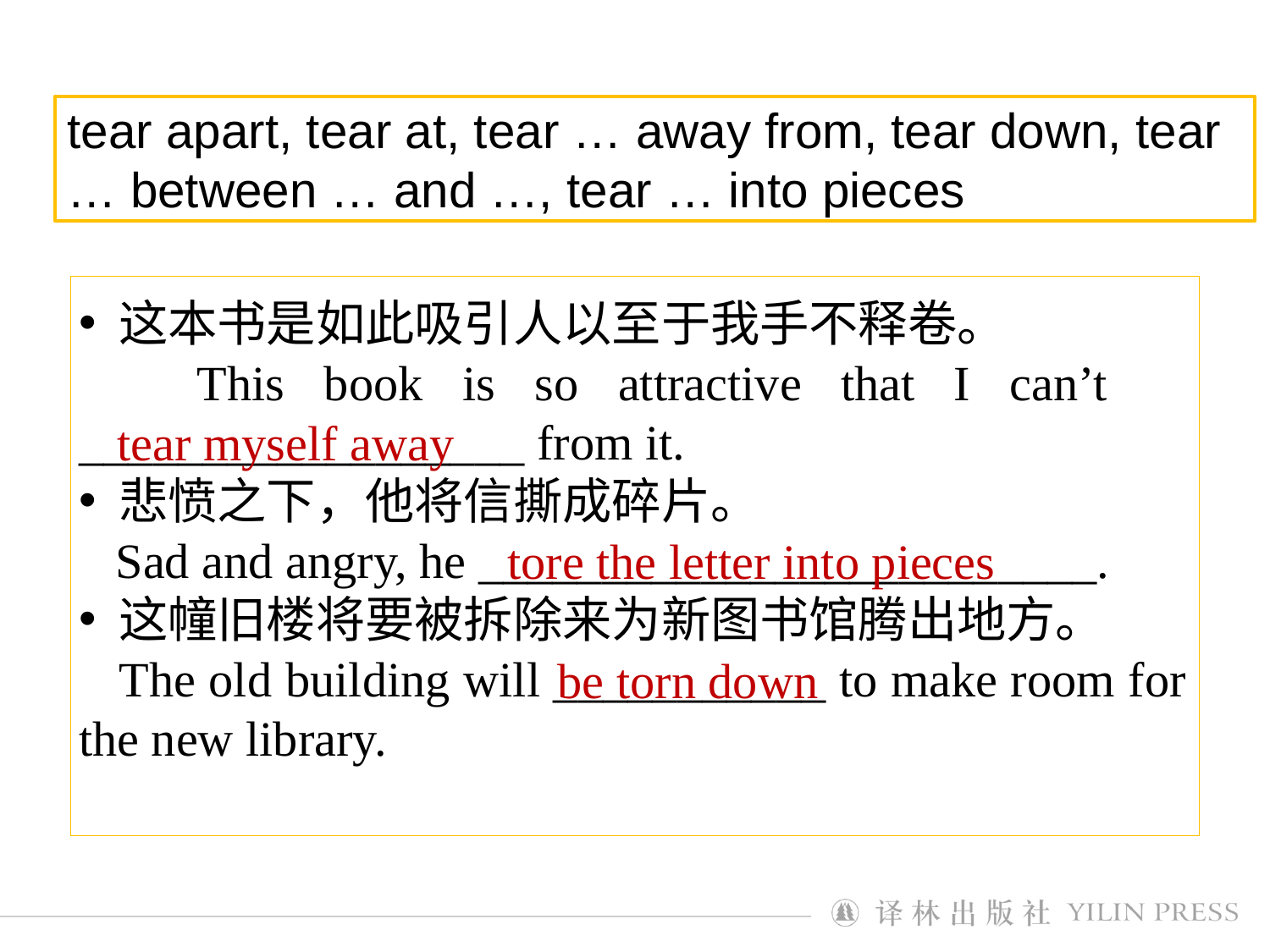

tear apart, tear at, tear … away from, tear down, tear … between … and …, tear … into pieces

这本书是如此吸引人以至于我手不释卷。
   This book is so attractive that I can’t   __________________ from it.
悲愤之下，他将信撕成碎片。
   Sad and angry, he _________________________.
这幢旧楼将要被拆除来为新图书馆腾出地方。
   The old building will ___________ to make room for the new library.
tear myself away
tore the letter into pieces
be torn down